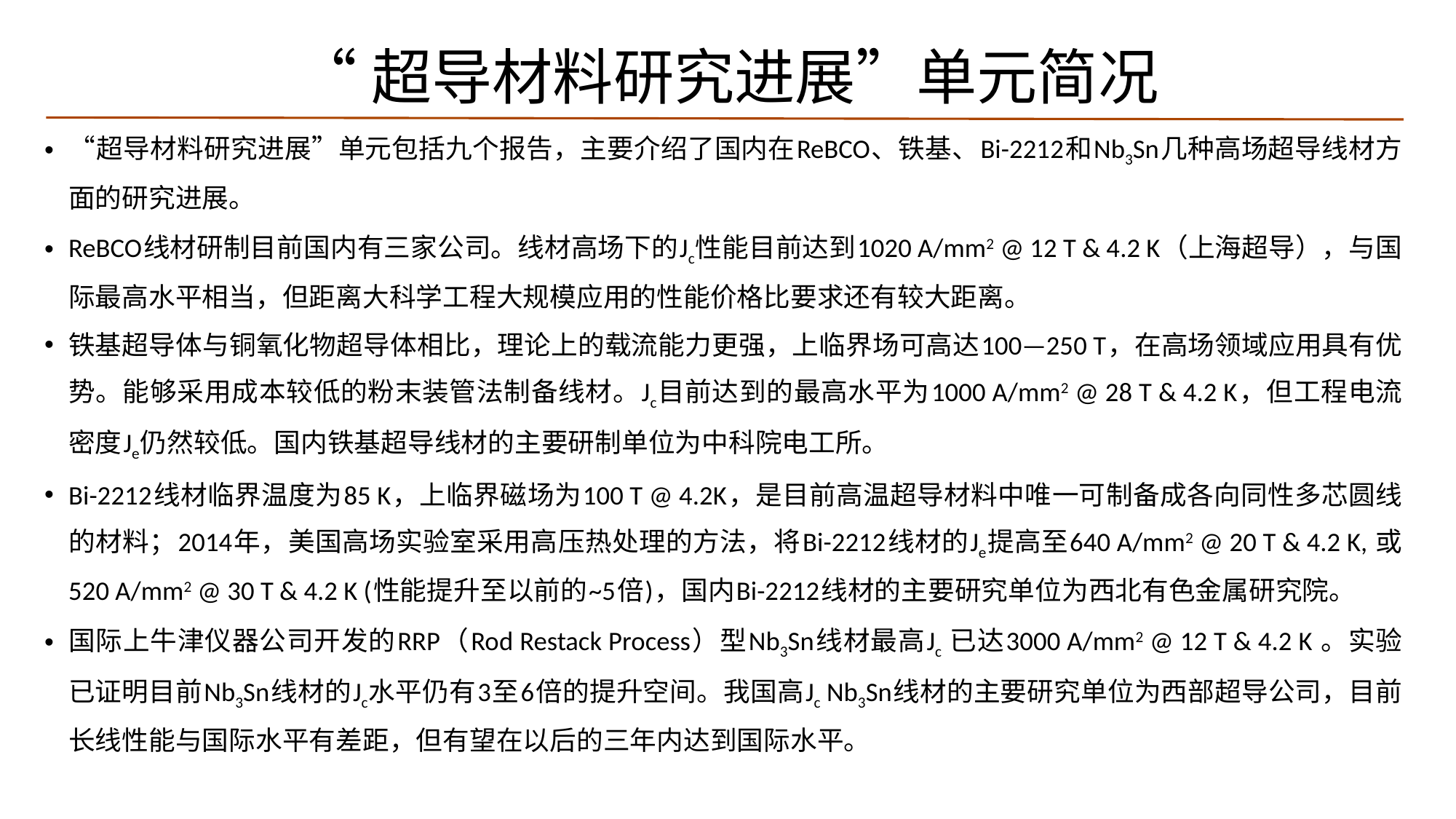

# “超导材料研究进展”单元简况
“超导材料研究进展”单元包括九个报告，主要介绍了国内在ReBCO、铁基、Bi-2212和Nb3Sn几种高场超导线材方面的研究进展。
ReBCO线材研制目前国内有三家公司。线材高场下的Jc性能目前达到1020 A/mm2 @ 12 T & 4.2 K（上海超导），与国际最高水平相当，但距离大科学工程大规模应用的性能价格比要求还有较大距离。
铁基超导体与铜氧化物超导体相比，理论上的载流能力更强，上临界场可高达100—250 T，在高场领域应用具有优势。能够采用成本较低的粉末装管法制备线材。Jc目前达到的最高水平为1000 A/mm2 @ 28 T & 4.2 K，但工程电流密度Je仍然较低。国内铁基超导线材的主要研制单位为中科院电工所。
Bi-2212线材临界温度为85 K，上临界磁场为100 T @ 4.2K，是目前高温超导材料中唯一可制备成各向同性多芯圆线的材料；2014年，美国高场实验室采用高压热处理的方法，将Bi-2212线材的Je提高至640 A/mm2 @ 20 T & 4.2 K, 或 520 A/mm2 @ 30 T & 4.2 K (性能提升至以前的~5倍)，国内Bi-2212线材的主要研究单位为西北有色金属研究院。
国际上牛津仪器公司开发的RRP（Rod Restack Process）型Nb3Sn线材最高Jc 已达3000 A/mm2 @ 12 T & 4.2 K 。实验已证明目前Nb3Sn线材的Jc水平仍有3至6倍的提升空间。我国高Jc Nb3Sn线材的主要研究单位为西部超导公司，目前长线性能与国际水平有差距，但有望在以后的三年内达到国际水平。